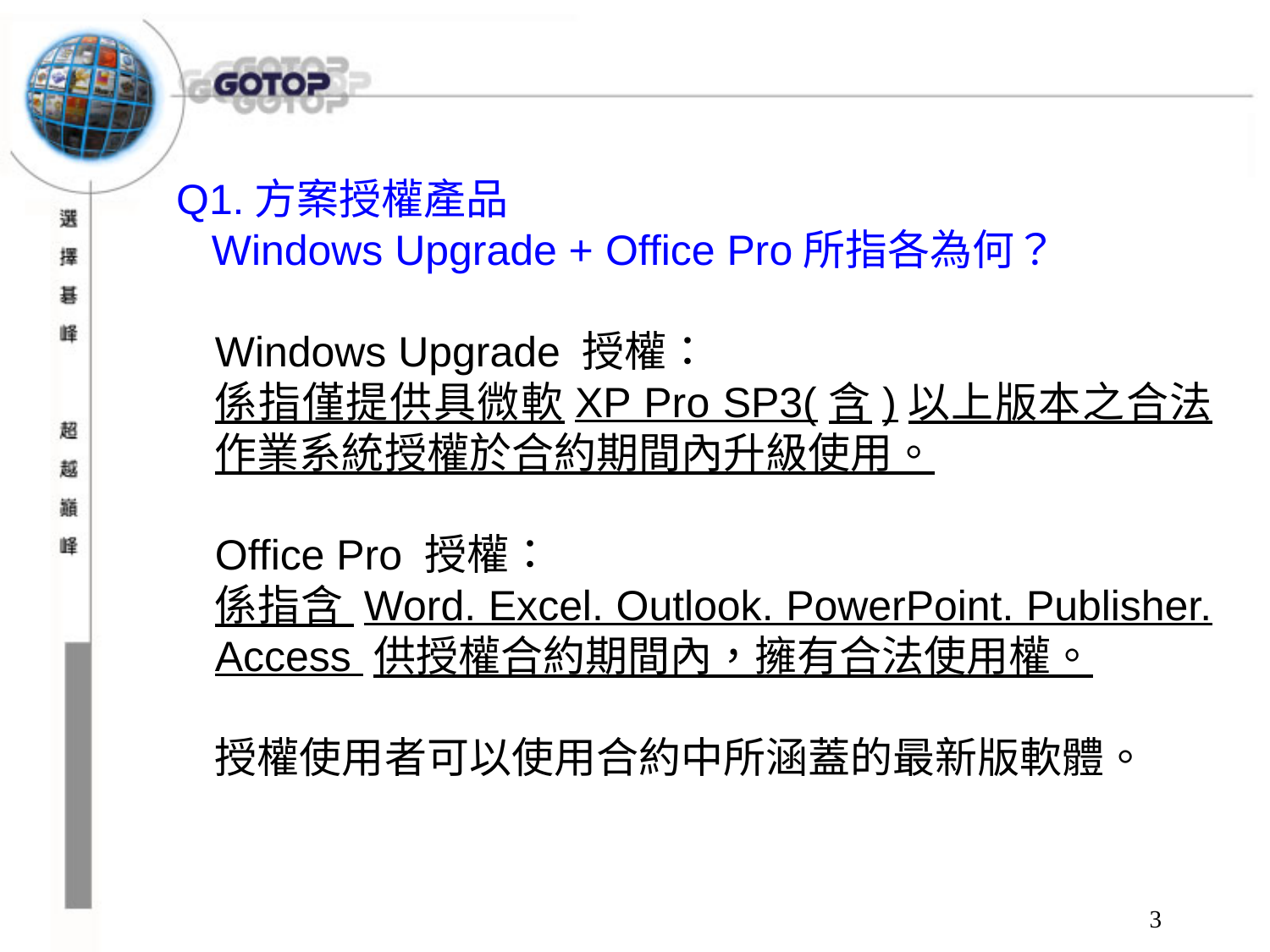

Q1.方案授權產品
   Windows Upgrade + Office Pro所指各為何？

Windows Upgrade 授權：
係指僅提供具微軟XP Pro SP3(含)以上版本之合法作業系統授權於合約期間內升級使用。

Office Pro 授權：
係指含 Word. Excel. Outlook. PowerPoint. Publisher. Access 供授權合約期間內，擁有合法使用權。

授權使用者可以使用合約中所涵蓋的最新版軟體。

3